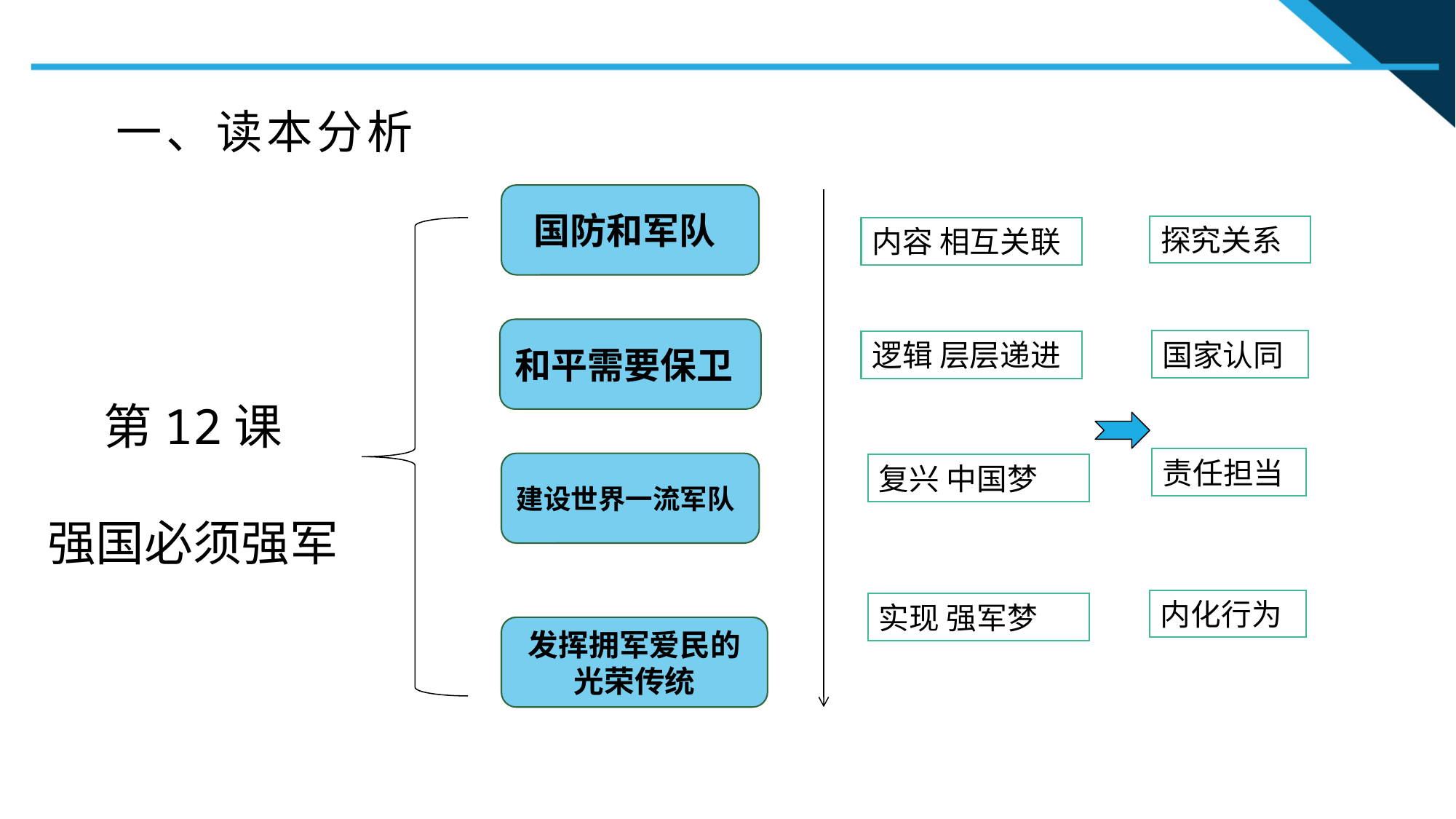

一、读本分析
 国防和军队
探究关系

内容 相互关联
和平需要保卫
国家认同
逻辑 层层递进
第12课
强国必须强军

责任担当
建设世界一流军队
复兴 中国梦
内化行为
实现 强军梦
发挥拥军爱民的光荣传统